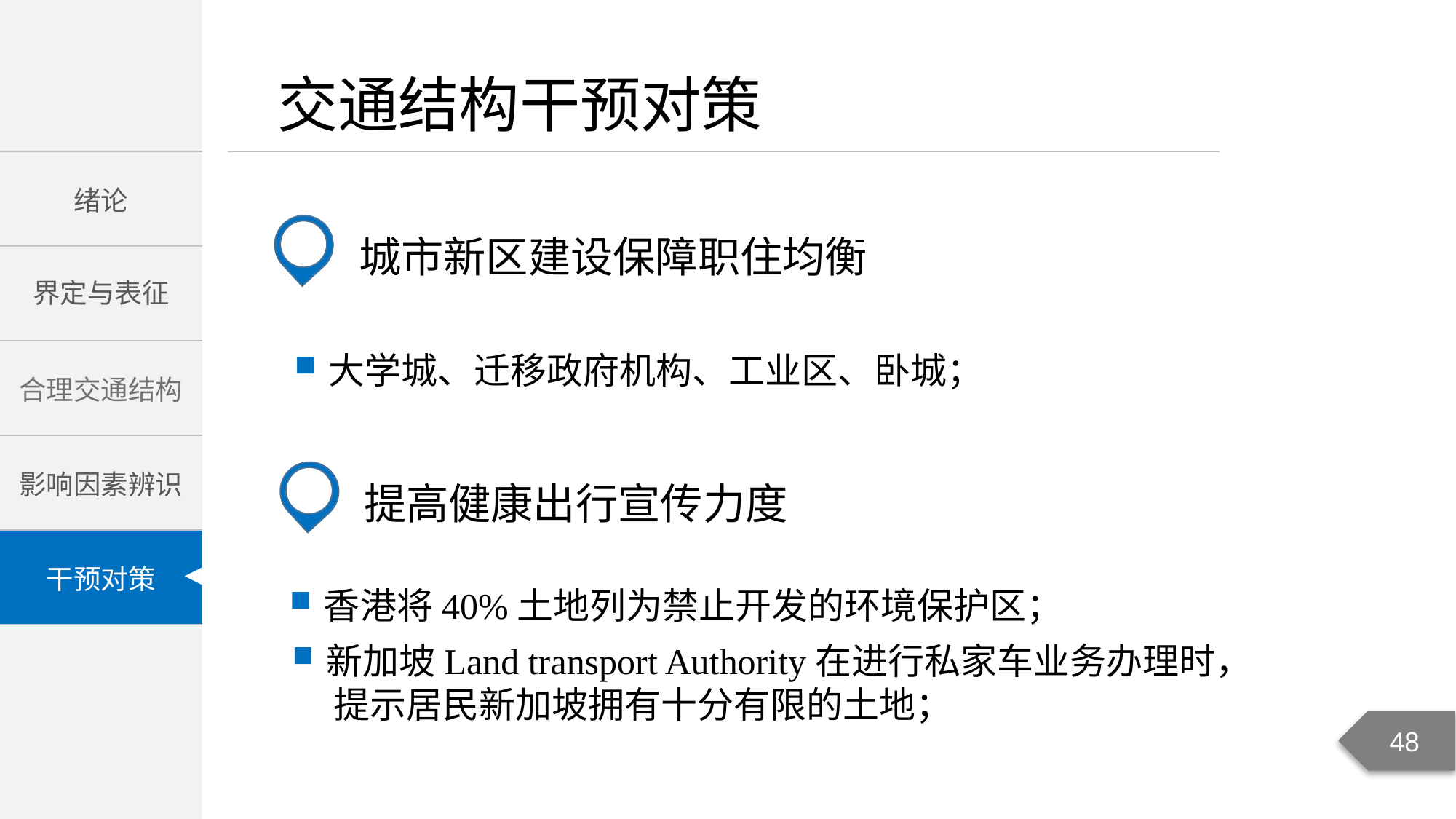

城市新区建设保障职住均衡
大学城、迁移政府机构、工业区、卧城；

提高健康出行宣传力度
香港将40%土地列为禁止开发的环境保护区；
新加坡Land transport Authority在进行私家车业务办理时，
    提示居民新加坡拥有十分有限的土地；